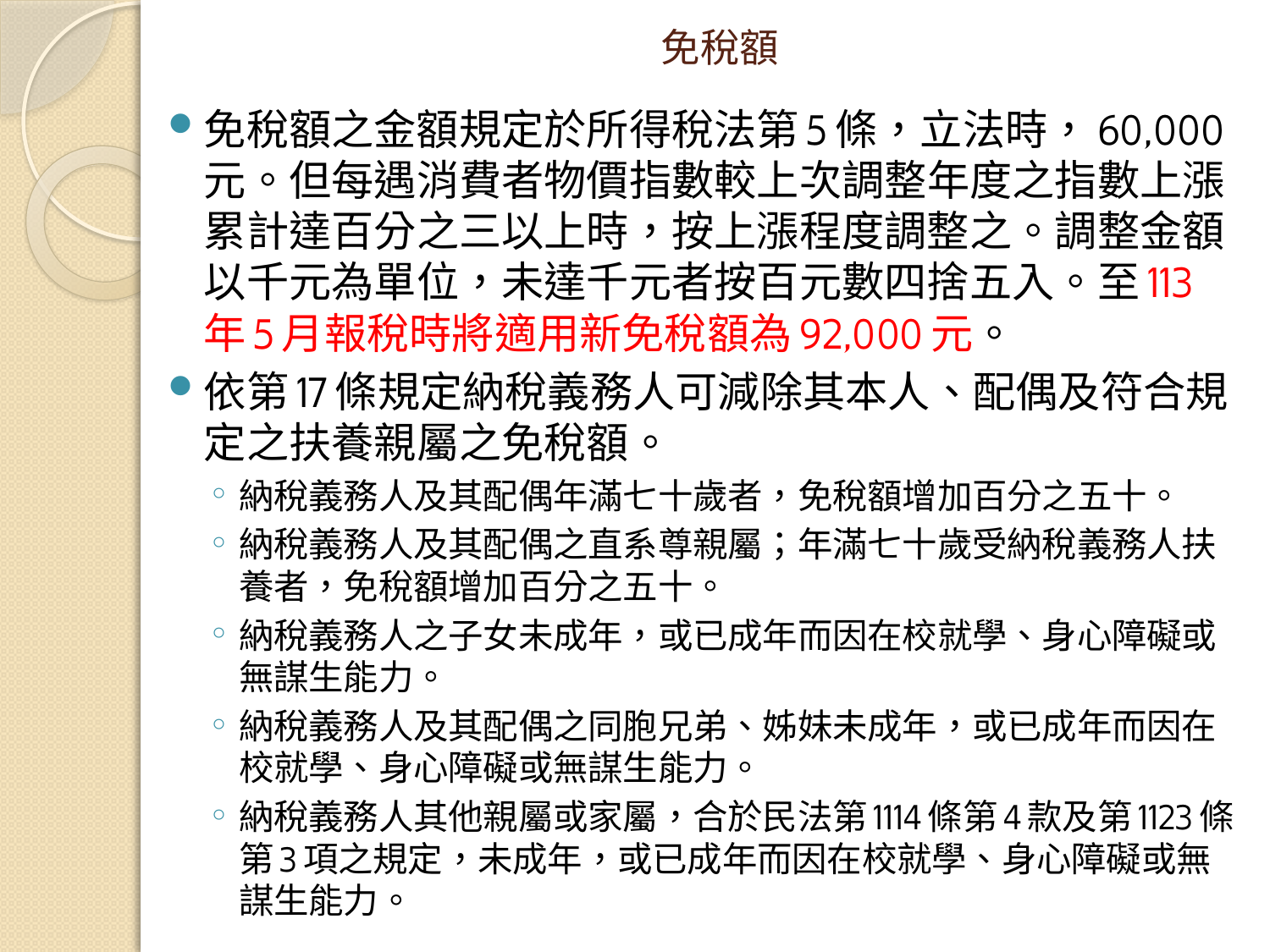

# 免稅額
免稅額之金額規定於所得稅法第5條，立法時，60,000元。但每遇消費者物價指數較上次調整年度之指數上漲累計達百分之三以上時，按上漲程度調整之。調整金額以千元為單位，未達千元者按百元數四捨五入。至113年5月報稅時將適用新免稅額為92,000元。
依第17條規定納稅義務人可減除其本人、配偶及符合規定之扶養親屬之免稅額。
納稅義務人及其配偶年滿七十歲者，免稅額增加百分之五十。
納稅義務人及其配偶之直系尊親屬；年滿七十歲受納稅義務人扶養者，免稅額增加百分之五十。
納稅義務人之子女未成年，或已成年而因在校就學、身心障礙或無謀生能力。
納稅義務人及其配偶之同胞兄弟、姊妹未成年，或已成年而因在校就學、身心障礙或無謀生能力。
納稅義務人其他親屬或家屬，合於民法第1114條第4款及第1123條第3項之規定，未成年，或已成年而因在校就學、身心障礙或無謀生能力。